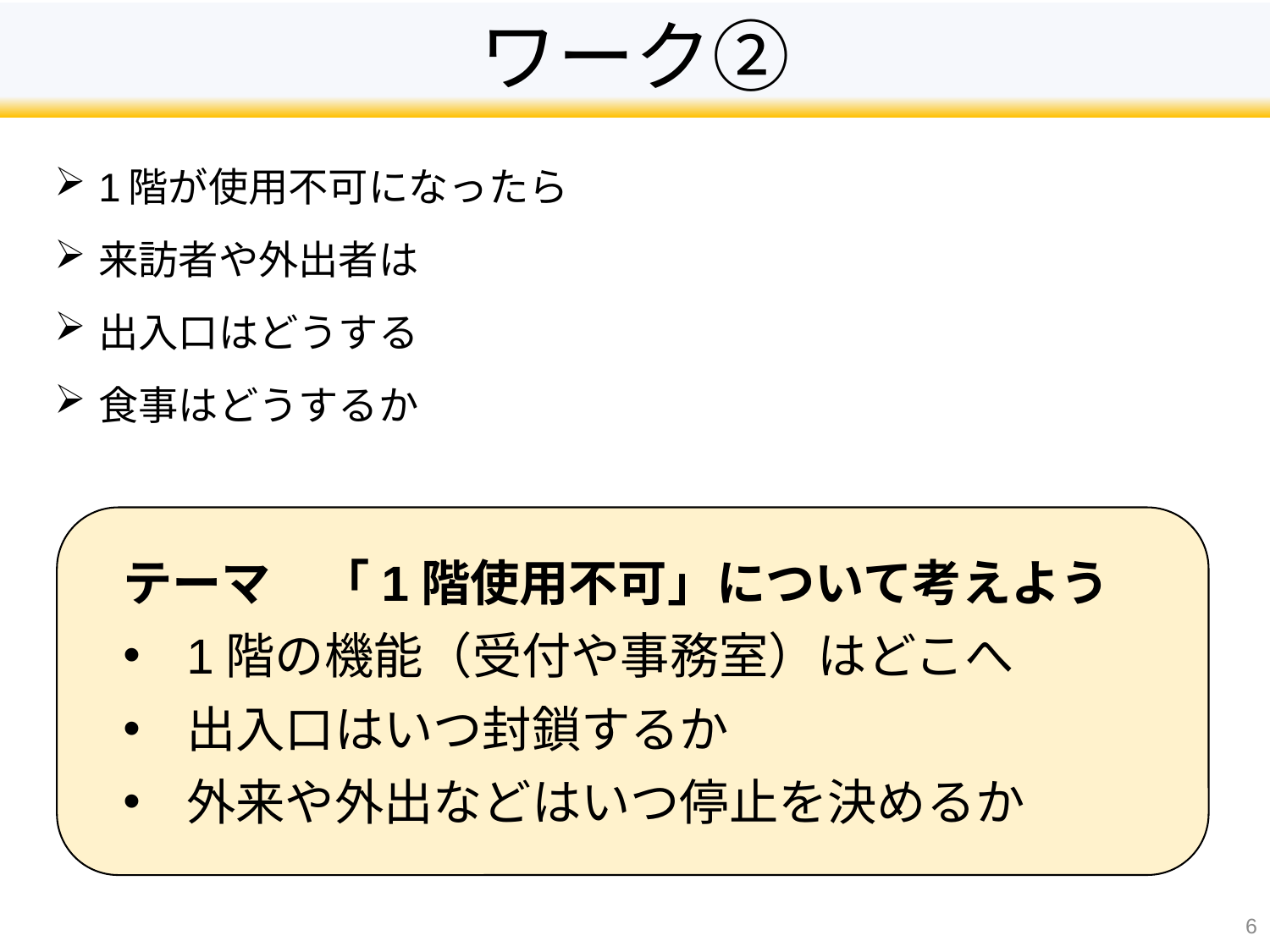

# ワーク②
1階が使用不可になったら
来訪者や外出者は
出入口はどうする
食事はどうするか
テーマ　「1階使用不可」について考えよう
1階の機能（受付や事務室）はどこへ
出入口はいつ封鎖するか
外来や外出などはいつ停止を決めるか
6